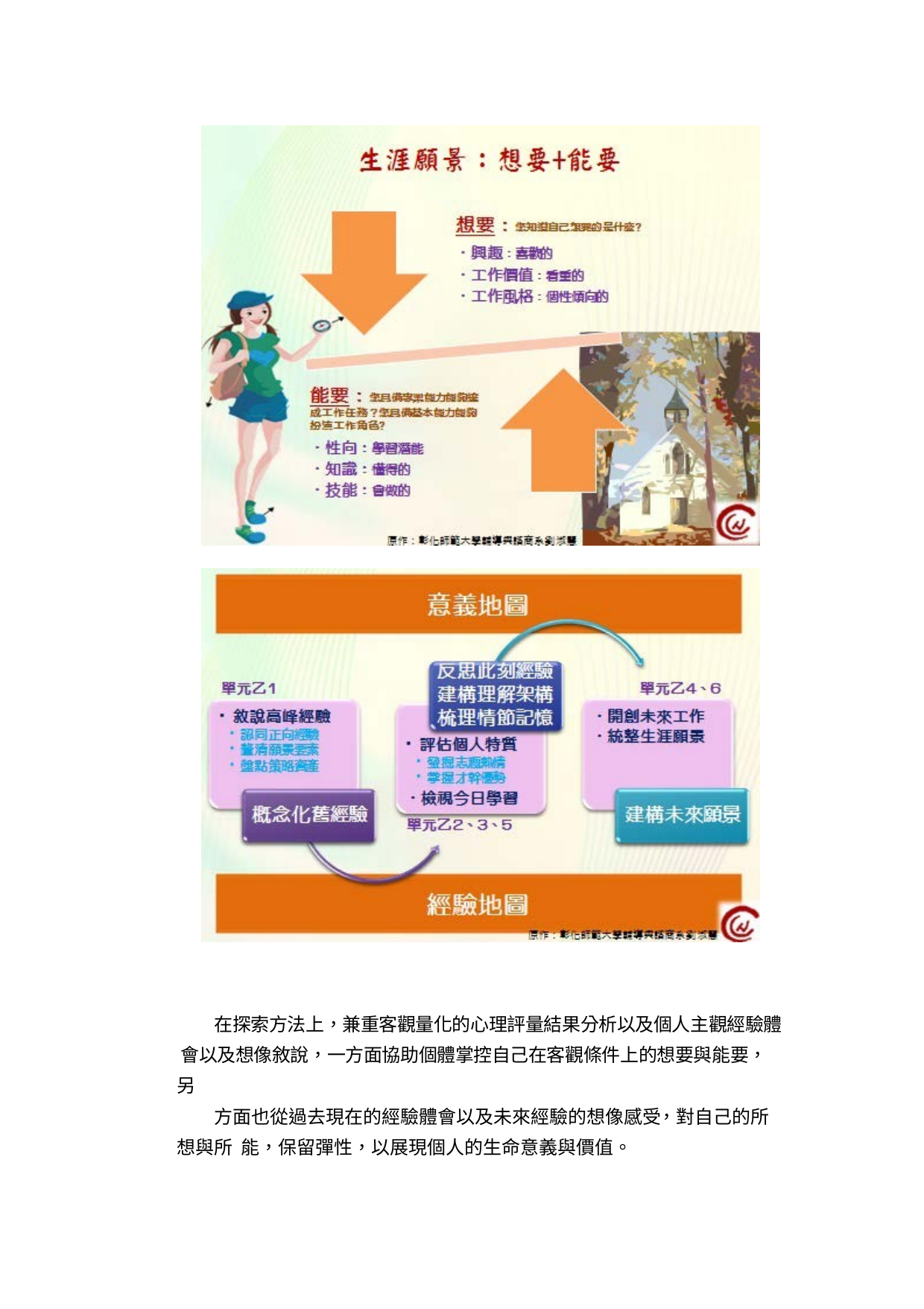

|  |
| --- |
|  |

在探索方法上，兼重客觀量化的心理評量結果分析以及個人主觀經驗體  會以及想像敘說，一方面協助個體掌控自己在客觀條件上的想要與能要，另
方面也從過去現在的經驗體會以及未來經驗的想像感受，對自己的所想與所  能，保留彈性，以展現個人的生命意義與價值。